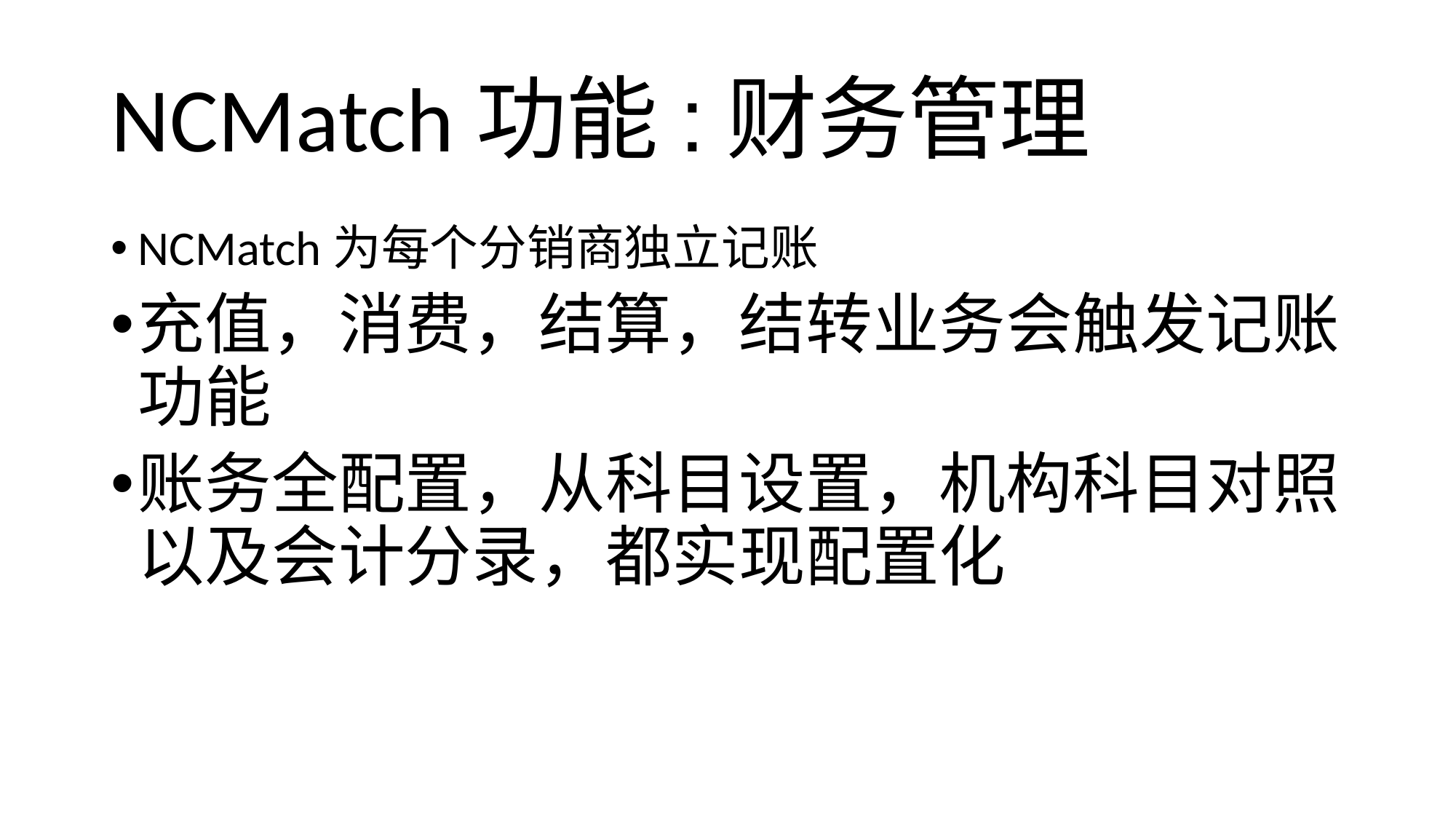

# NCMatch功能:财务管理
NCMatch为每个分销商独立记账
充值，消费，结算，结转业务会触发记账功能
账务全配置，从科目设置，机构科目对照以及会计分录，都实现配置化